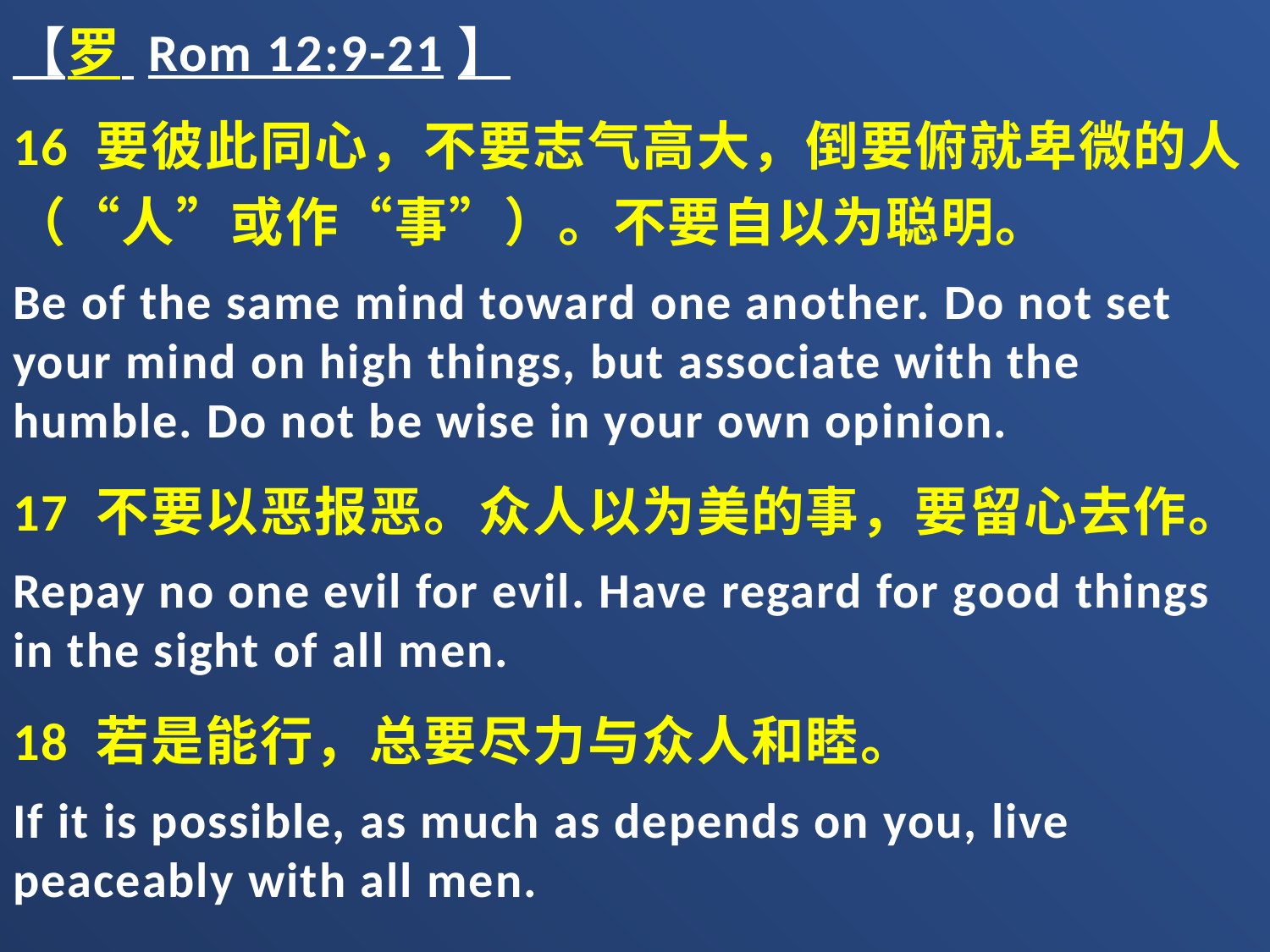

【罗 Rom 12:9-21】
16 要彼此同心，不要志气高大，倒要俯就卑微的人（“人”或作“事”）。不要自以为聪明。
Be of the same mind toward one another. Do not set your mind on high things, but associate with the humble. Do not be wise in your own opinion.
17 不要以恶报恶。众人以为美的事，要留心去作。
Repay no one evil for evil. Have regard for good things in the sight of all men.
18 若是能行，总要尽力与众人和睦。
If it is possible, as much as depends on you, live peaceably with all men.